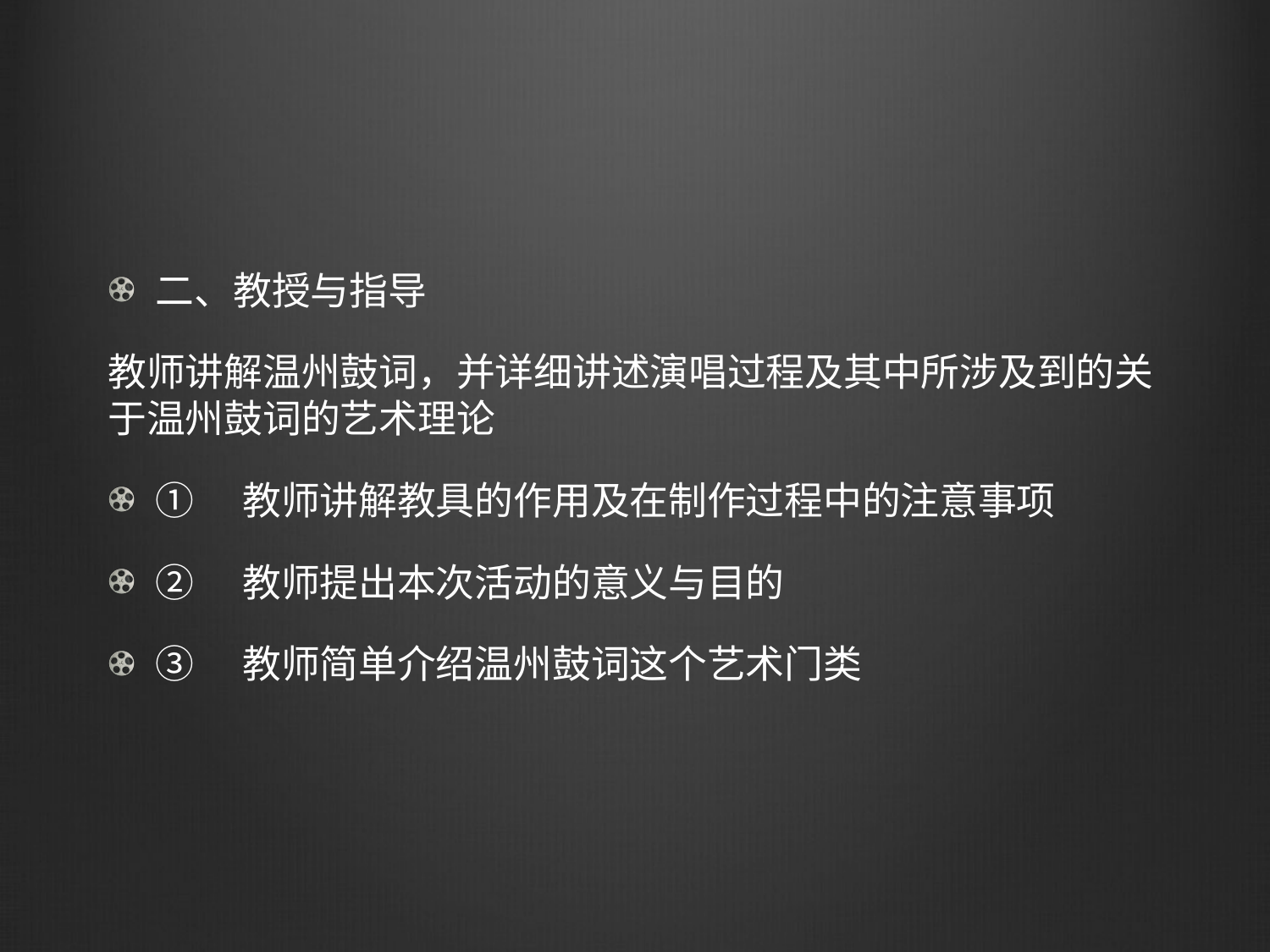

#
二、教授与指导
教师讲解温州鼓词，并详细讲述演唱过程及其中所涉及到的关于温州鼓词的艺术理论
①　教师讲解教具的作用及在制作过程中的注意事项
②　教师提出本次活动的意义与目的
③　教师简单介绍温州鼓词这个艺术门类